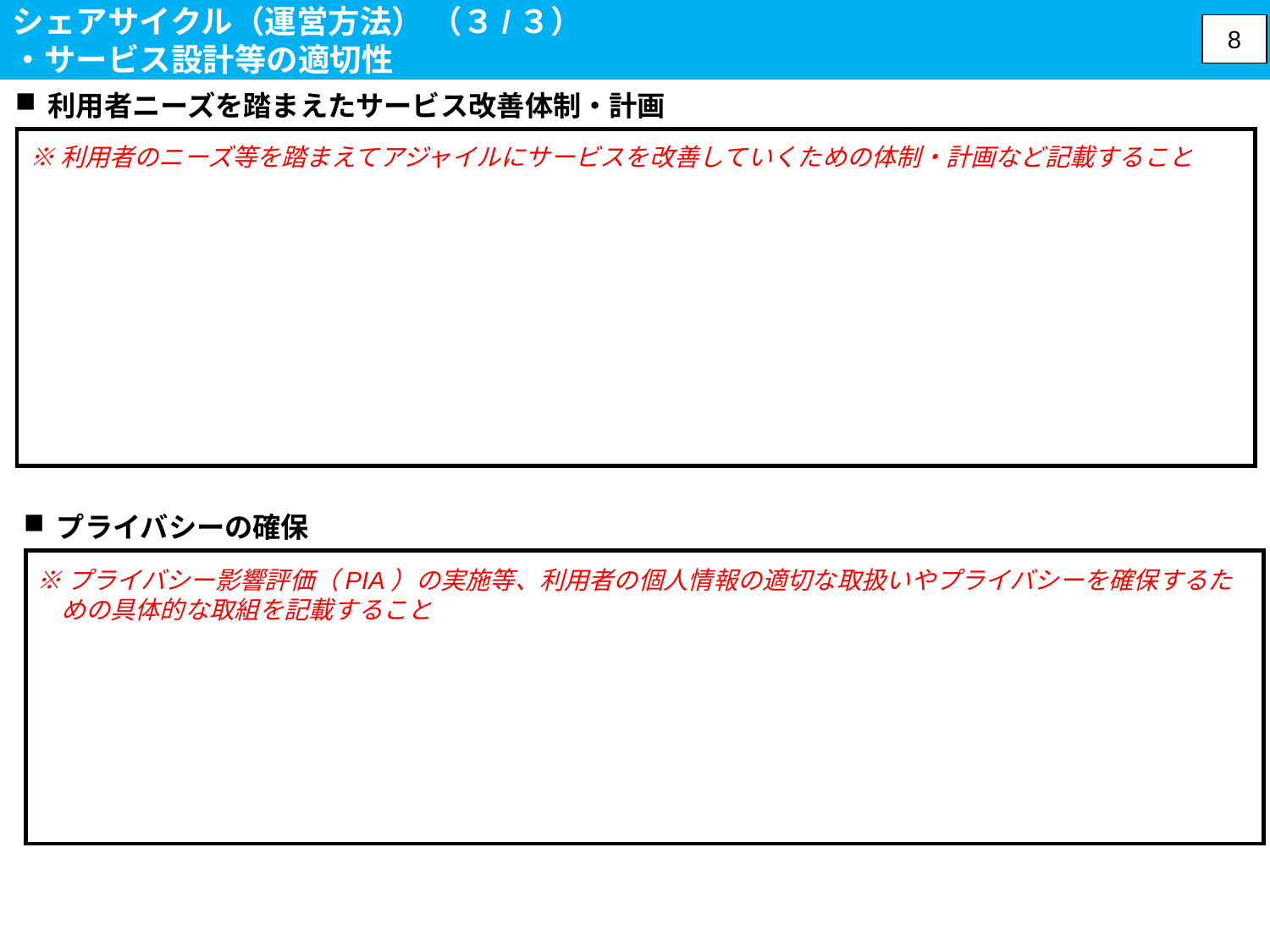

シェアサイクル（運営方法） （３/３）
・サービス設計等の適切性
8
利用者ニーズを踏まえたサービス改善体制・計画

※利用者のニーズ等を踏まえてアジャイルにサービスを改善していくための体制・計画など記載すること

プライバシーの確保

※プライバシー影響評価（PIA）の実施等、利用者の個人情報の適切な取扱いやプライバシーを確保するための具体的な取組を記載すること